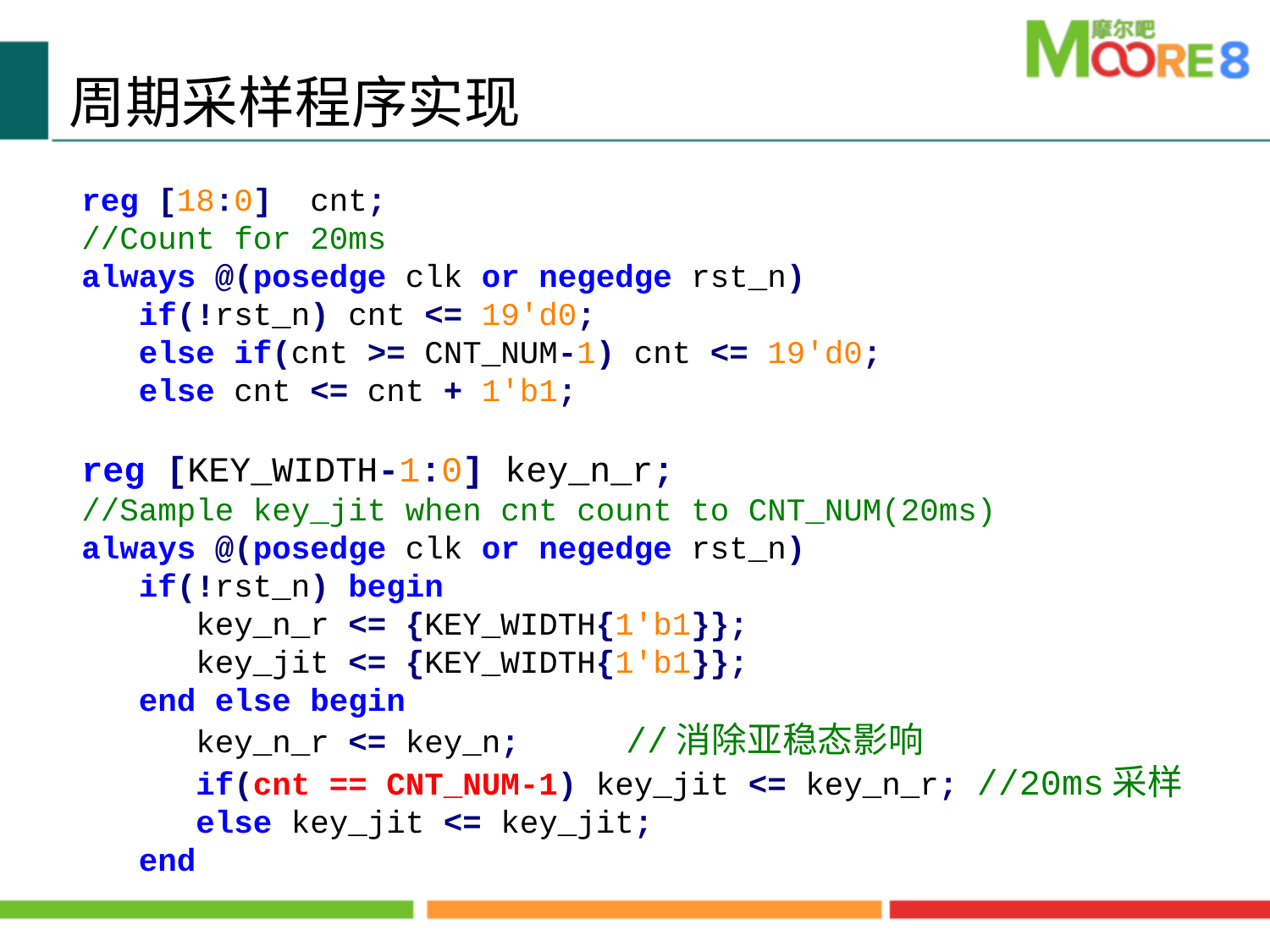

周期采样程序实现
reg [18:0]  cnt;
//Count for 20ms
always @(posedge clk or negedge rst_n)
   if(!rst_n) cnt <= 19'd0;
   else if(cnt >= CNT_NUM-1) cnt <= 19'd0;
   else cnt <= cnt + 1'b1;

reg [KEY_WIDTH-1:0] key_n_r;
//Sample key_jit when cnt count to CNT_NUM(20ms)
always @(posedge clk or negedge rst_n)
   if(!rst_n) begin
      key_n_r <= {KEY_WIDTH{1'b1}};
      key_jit <= {KEY_WIDTH{1'b1}};
   end else begin
      key_n_r <= key_n;     //消除亚稳态影响
      if(cnt == CNT_NUM-1) key_jit <= key_n_r; //20ms采样
      else key_jit <= key_jit;
   end